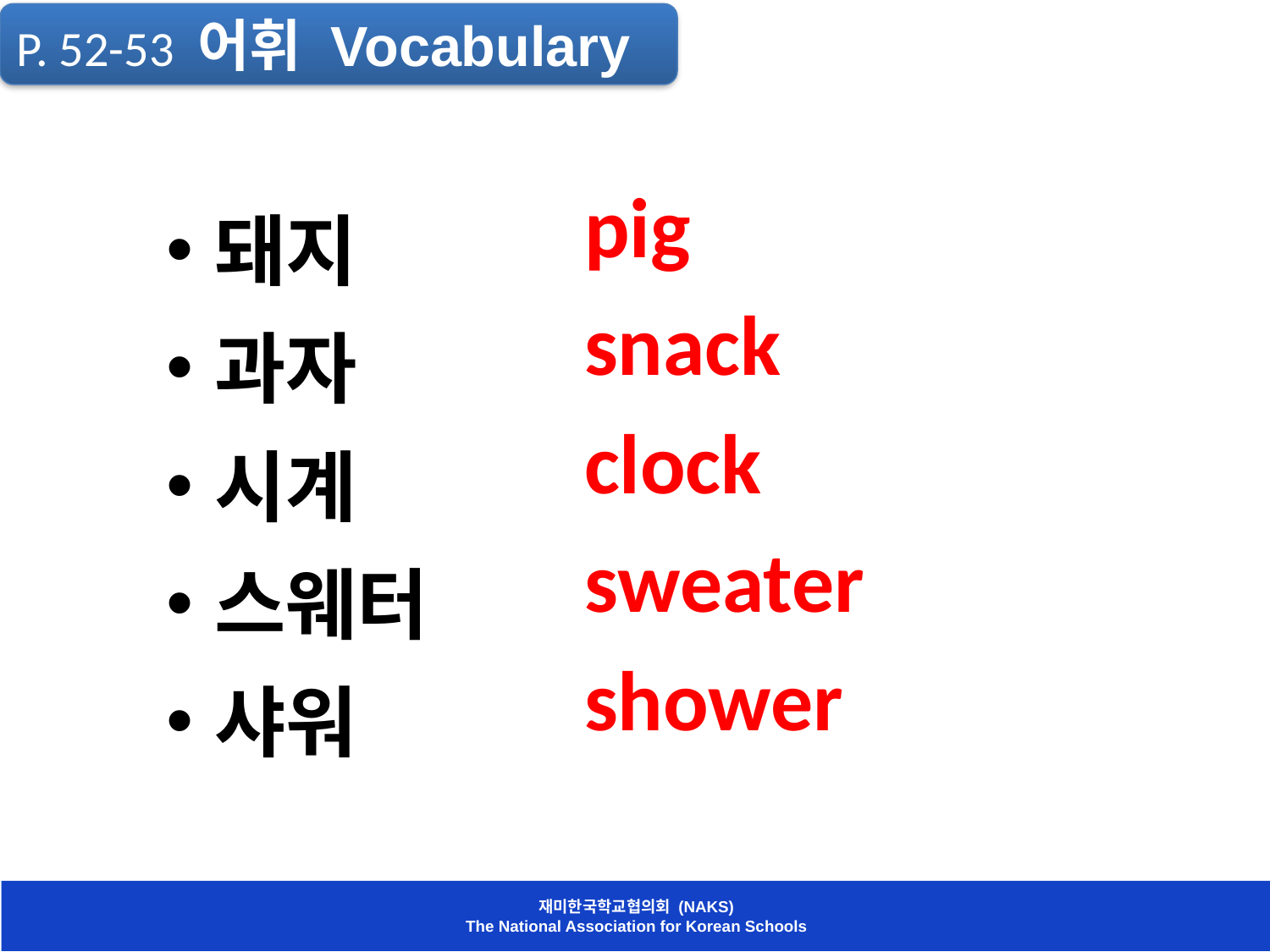

P. 52-53 어휘 Vocabulary
pig
snack
clock
sweater
shower

돼지
과자
시계
스웨터
샤워

재미한국학교협의회 (NAKS)
The National Association for Korean Schools